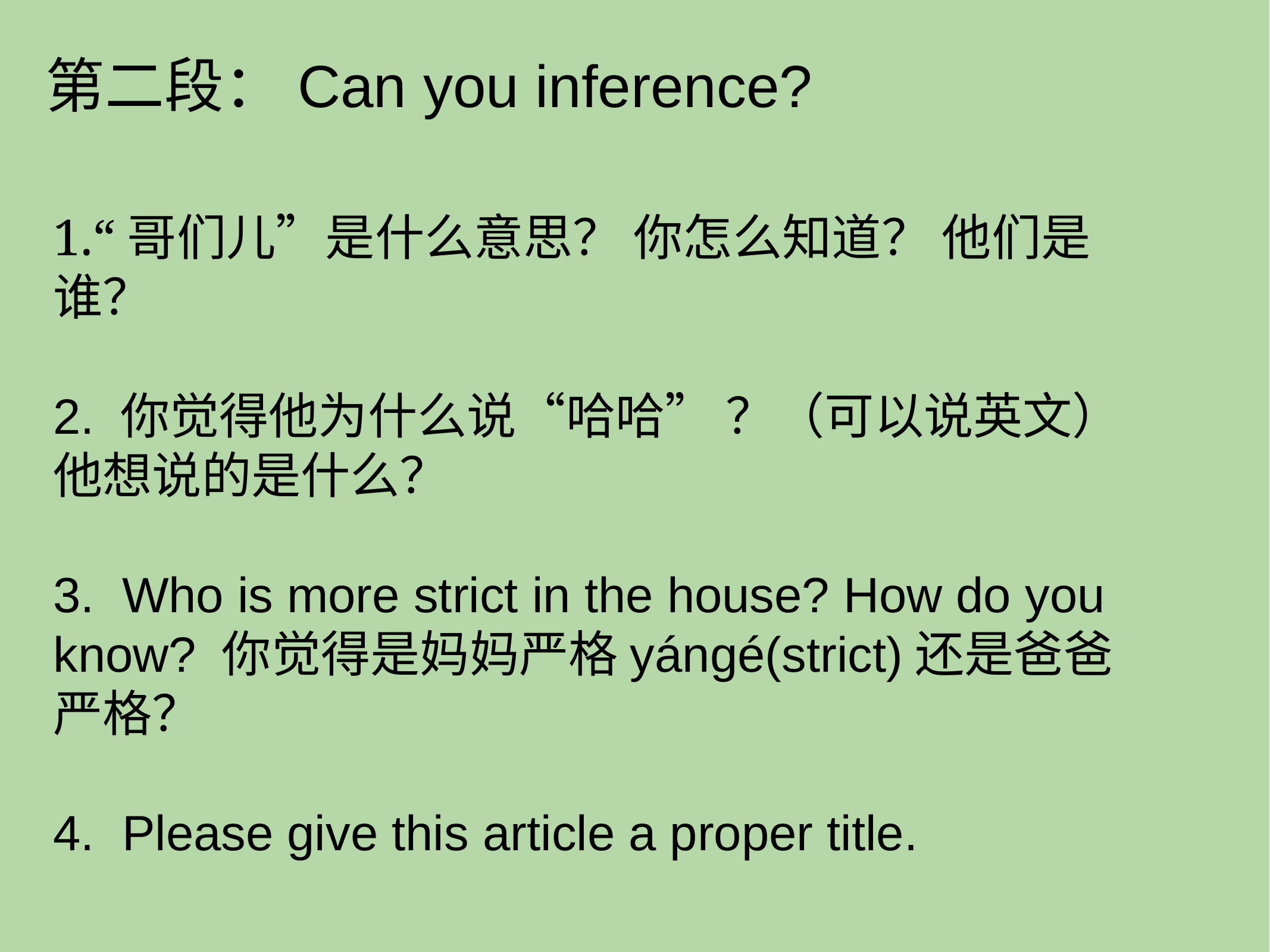

第二段：Can you inference?

1.“哥们儿”是什么意思？ 你怎么知道？ 他们是谁？

2. 你觉得他为什么说“哈哈” ？（可以说英文） 他想说的是什么？

3.  Who is more strict in the house? How do you know? 你觉得是妈妈严格yángé(strict)还是爸爸严格？

4.  Please give this article a proper title.